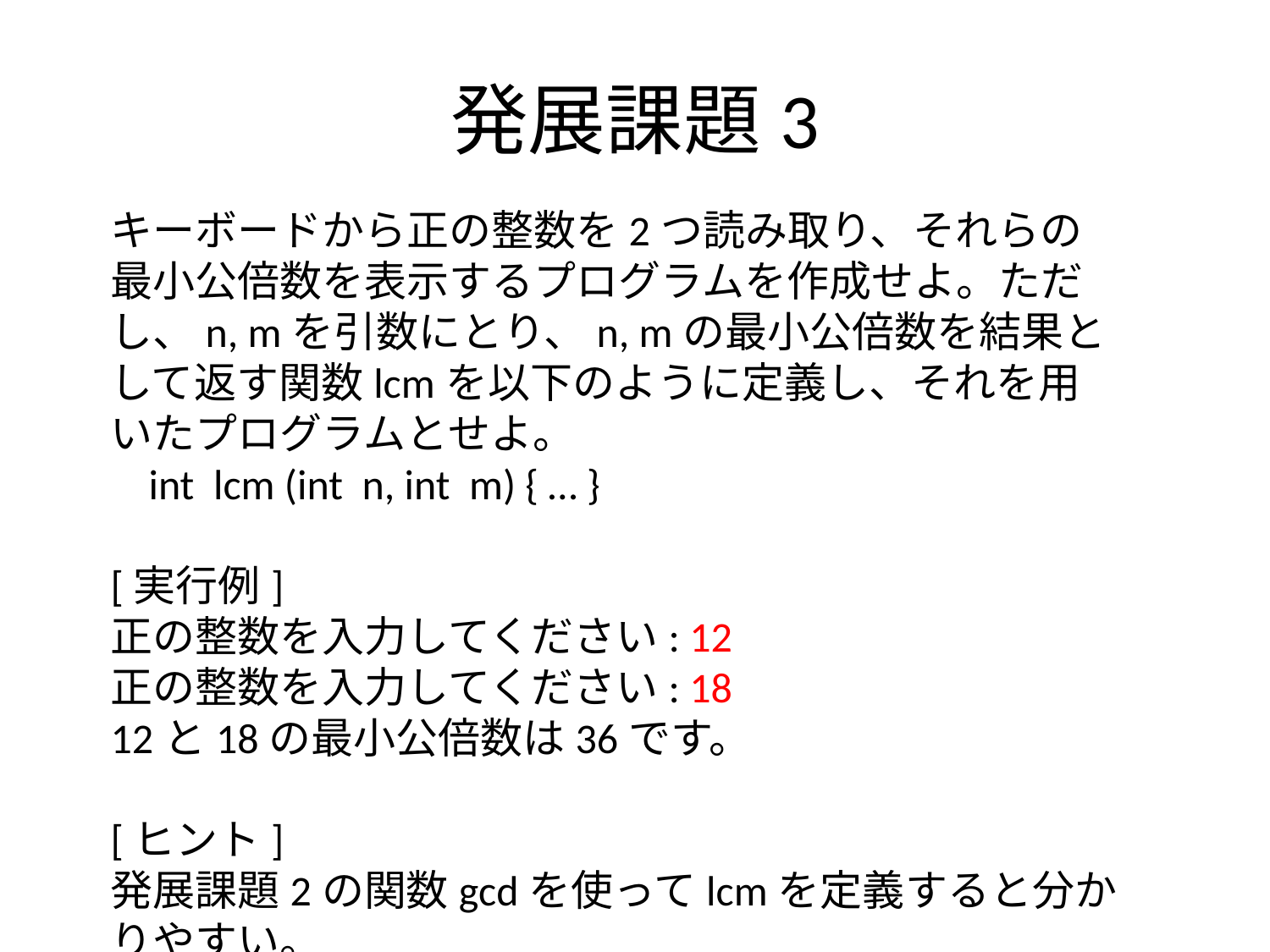

# 発展課題3
キーボードから正の整数を2つ読み取り、それらの最小公倍数を表示するプログラムを作成せよ。ただし、n, mを引数にとり、n, mの最小公倍数を結果として返す関数lcmを以下のように定義し、それを用いたプログラムとせよ。
    int  lcm (int  n, int  m) { … }

[実行例]
正の整数を入力してください: 12
正の整数を入力してください: 18
12と18の最小公倍数は36です。

[ヒント]
発展課題2の関数gcdを使ってlcmを定義すると分かりやすい。